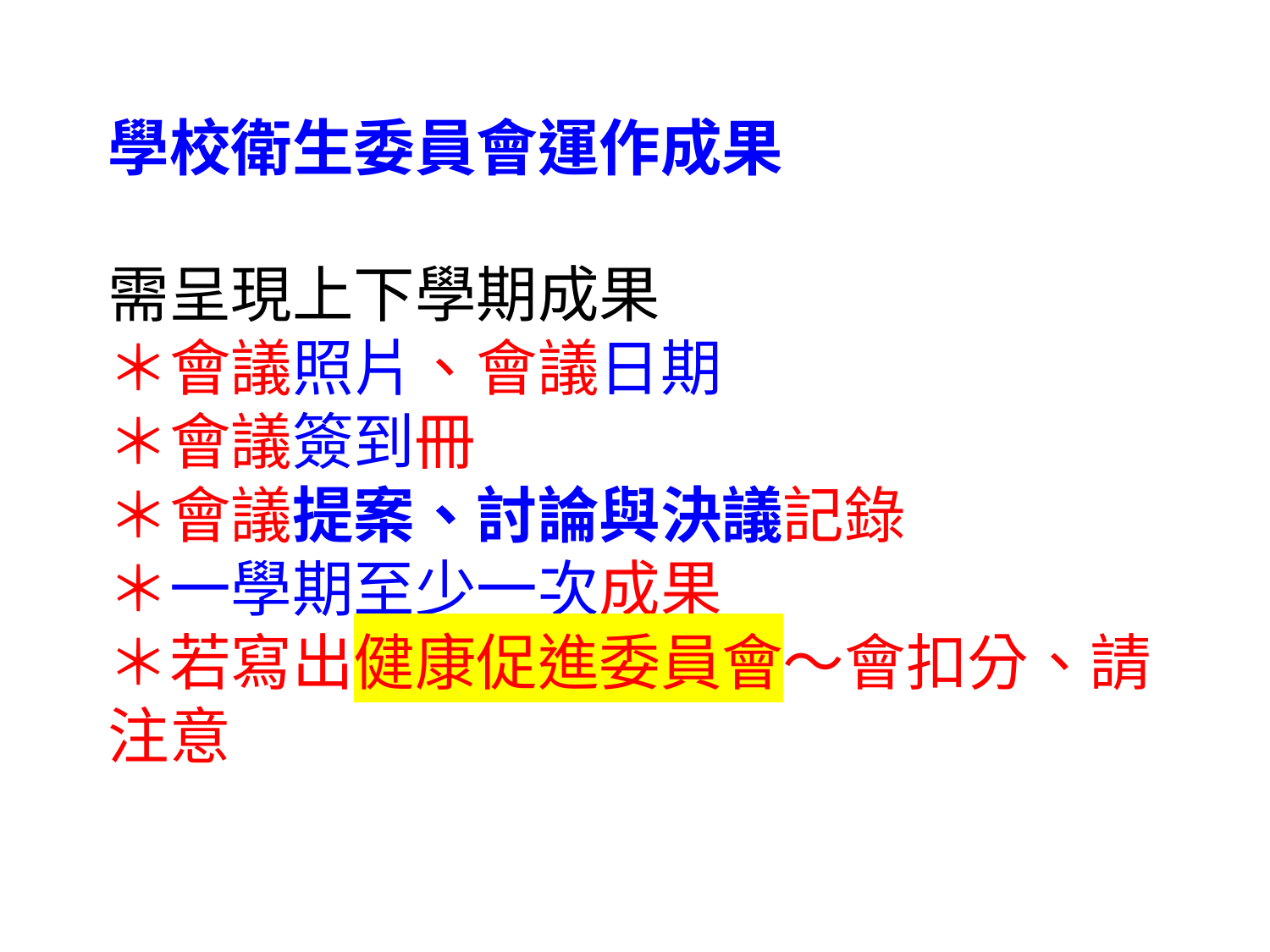

# 學校衛生委員會運作成果 需呈現上下學期成果 ＊會議照片、會議日期 ＊會議簽到冊 ＊會議提案、討論與決議記錄 ＊一學期至少一次成果 ＊若寫出健康促進委員會～會扣分、請注意